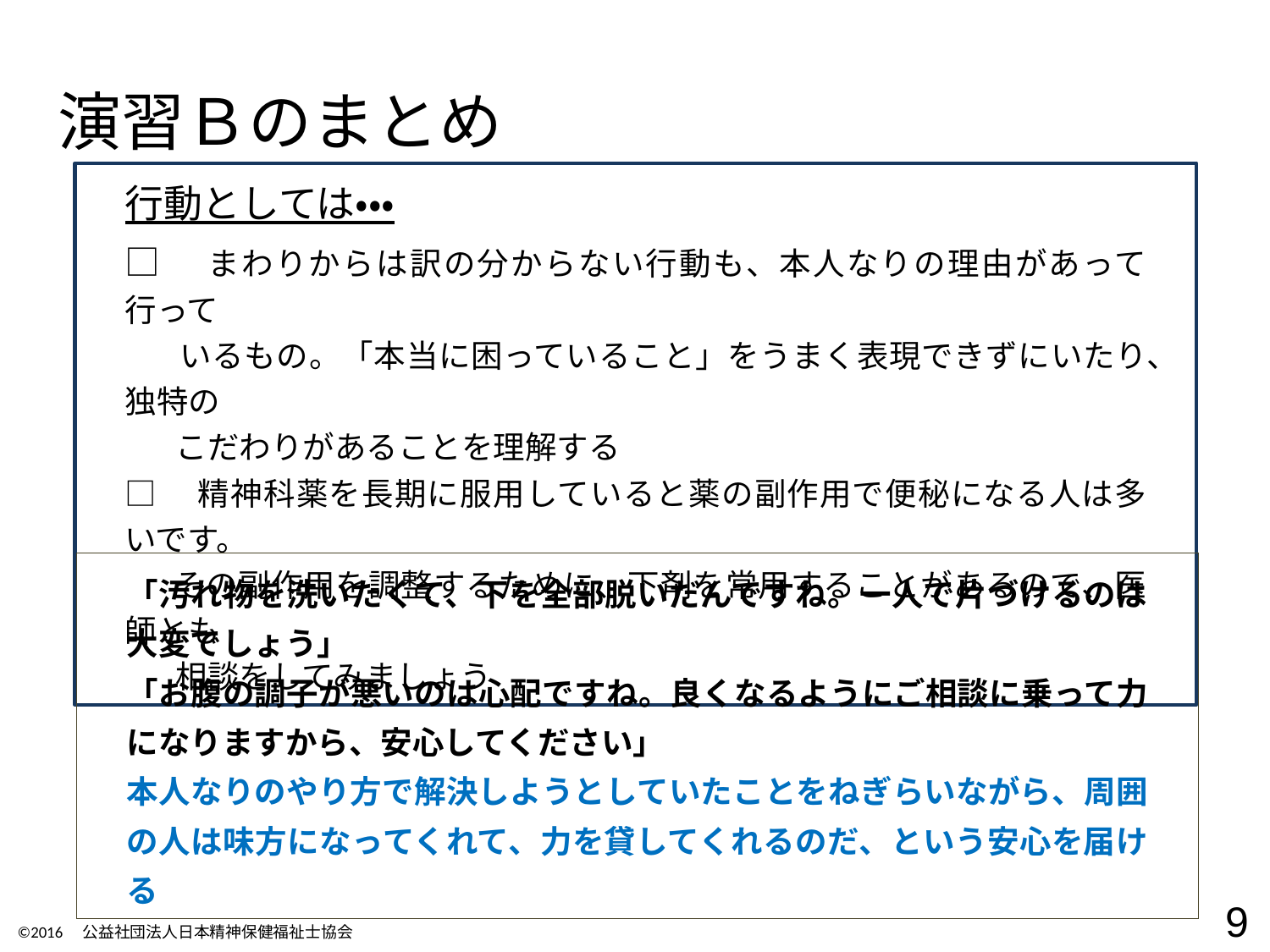

# 演習Ｂのまとめ
行動としては・・・
□　まわりからは訳の分からない行動も、本人なりの理由があって行って
      いるもの。「本当に困っていること」をうまく表現できずにいたり、独特の
      こだわりがあることを理解する
□　精神科薬を長期に服用していると薬の副作用で便秘になる人は多いです。
     その副作用を調整するために、下剤を常用することがあるので、医師とも
      相談をしてみましょう
「汚れ物を洗いたくて、下を全部脱いだんですね。一人で片づけるのは大変でしょう」
「お腹の調子が悪いのは心配ですね。良くなるようにご相談に乗って力になりますから、安心してください」
本人なりのやり方で解決しようとしていたことをねぎらいながら、周囲の人は味方になってくれて、力を貸してくれるのだ、という安心を届ける
9
©2016　公益社団法人日本精神保健福祉士協会